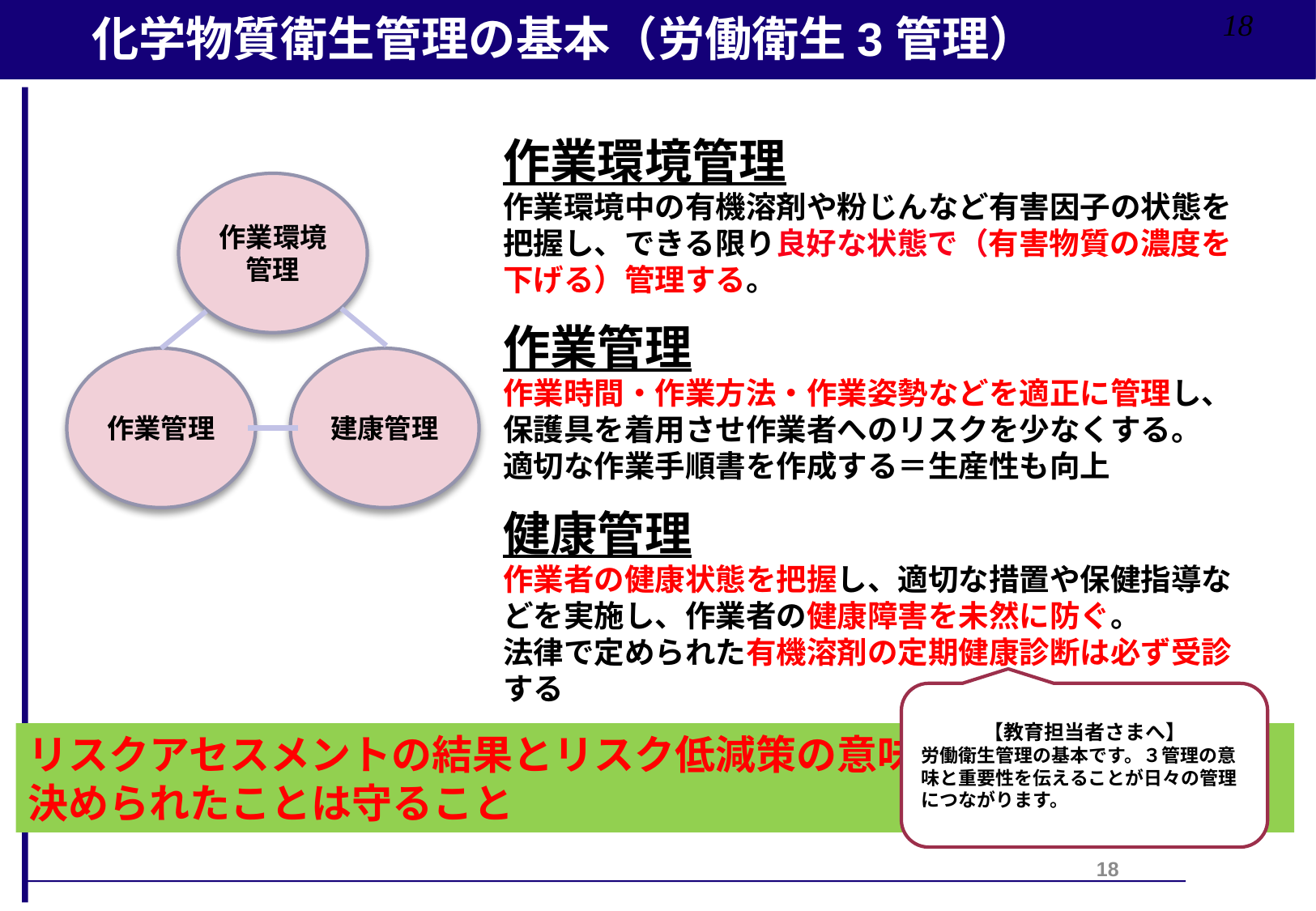

化学物質衛生管理の基本（労働衛生3管理）
18
作業環境管理
作業環境中の有機溶剤や粉じんなど有害因子の状態を把握し、できる限り良好な状態で（有害物質の濃度を下げる）管理する。

作業管理
作業時間・作業方法・作業姿勢などを適正に管理し、保護具を着用させ作業者へのリスクを少なくする。
適切な作業手順書を作成する＝生産性も向上

健康管理
作業者の健康状態を把握し、適切な措置や保健指導などを実施し、作業者の健康障害を未然に防ぐ。
法律で定められた有機溶剤の定期健康診断は必ず受診する
作業環境管理
作業管理
建康管理
【教育担当者さまへ】
労働衛生管理の基本です。３管理の意味と重要性を伝えることが日々の管理につながります。
リスクアセスメントの結果とリスク低減策の意味をきちんと理解し、
決められたことは守ること
18